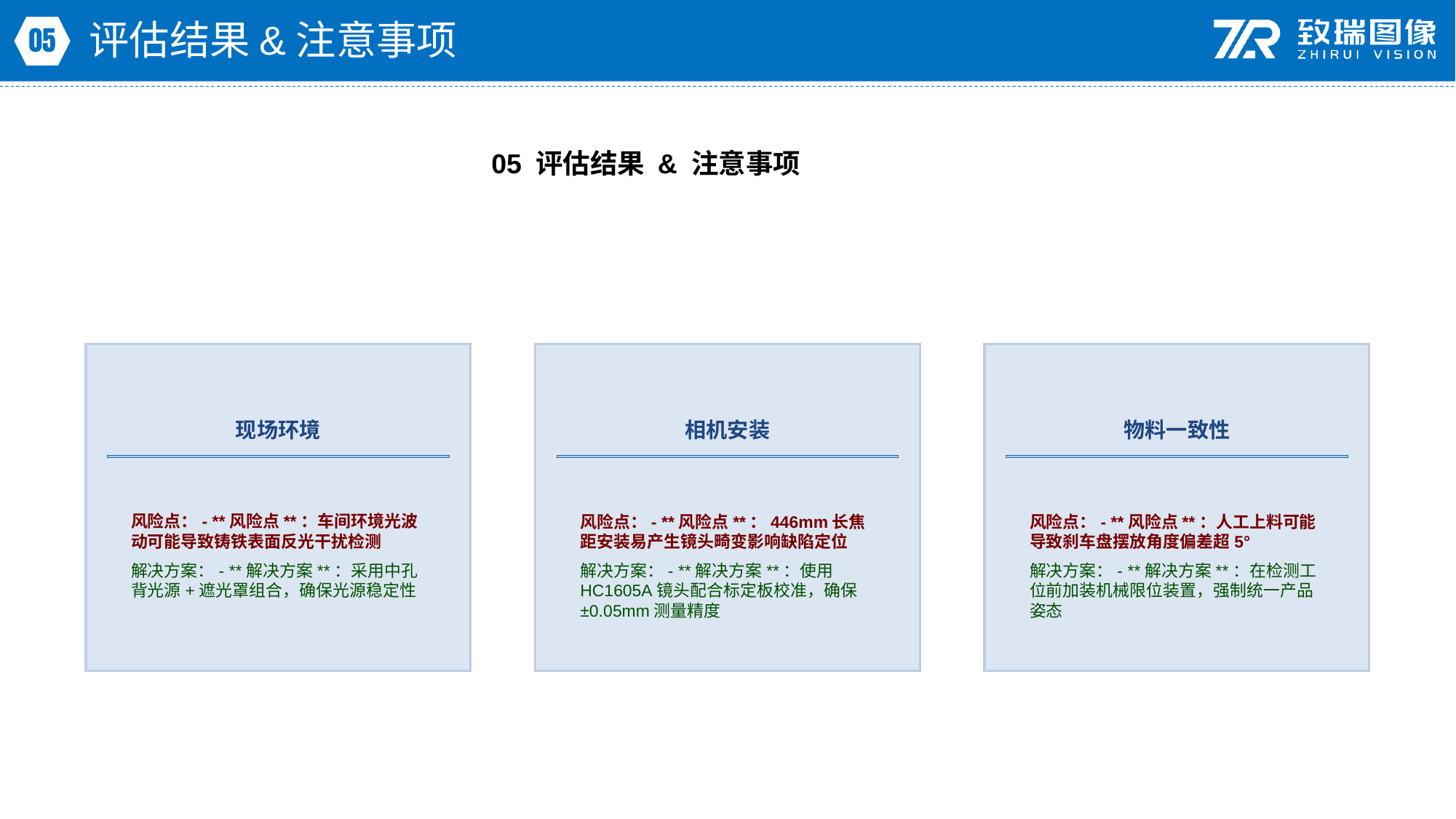

评估结果&注意事项
05

05 评估结果 & 注意事项

现场环境

相机安装

物料一致性

风险点：- **风险点**：车间环境光波动可能导致铸铁表面反光干扰检测
解决方案：- **解决方案**：采用中孔背光源+遮光罩组合，确保光源稳定性

风险点：- **风险点**：446mm长焦距安装易产生镜头畸变影响缺陷定位
解决方案：- **解决方案**：使用HC1605A镜头配合标定板校准，确保±0.05mm测量精度

风险点：- **风险点**：人工上料可能导致刹车盘摆放角度偏差超5°
解决方案：- **解决方案**：在检测工位前加装机械限位装置，强制统一产品姿态